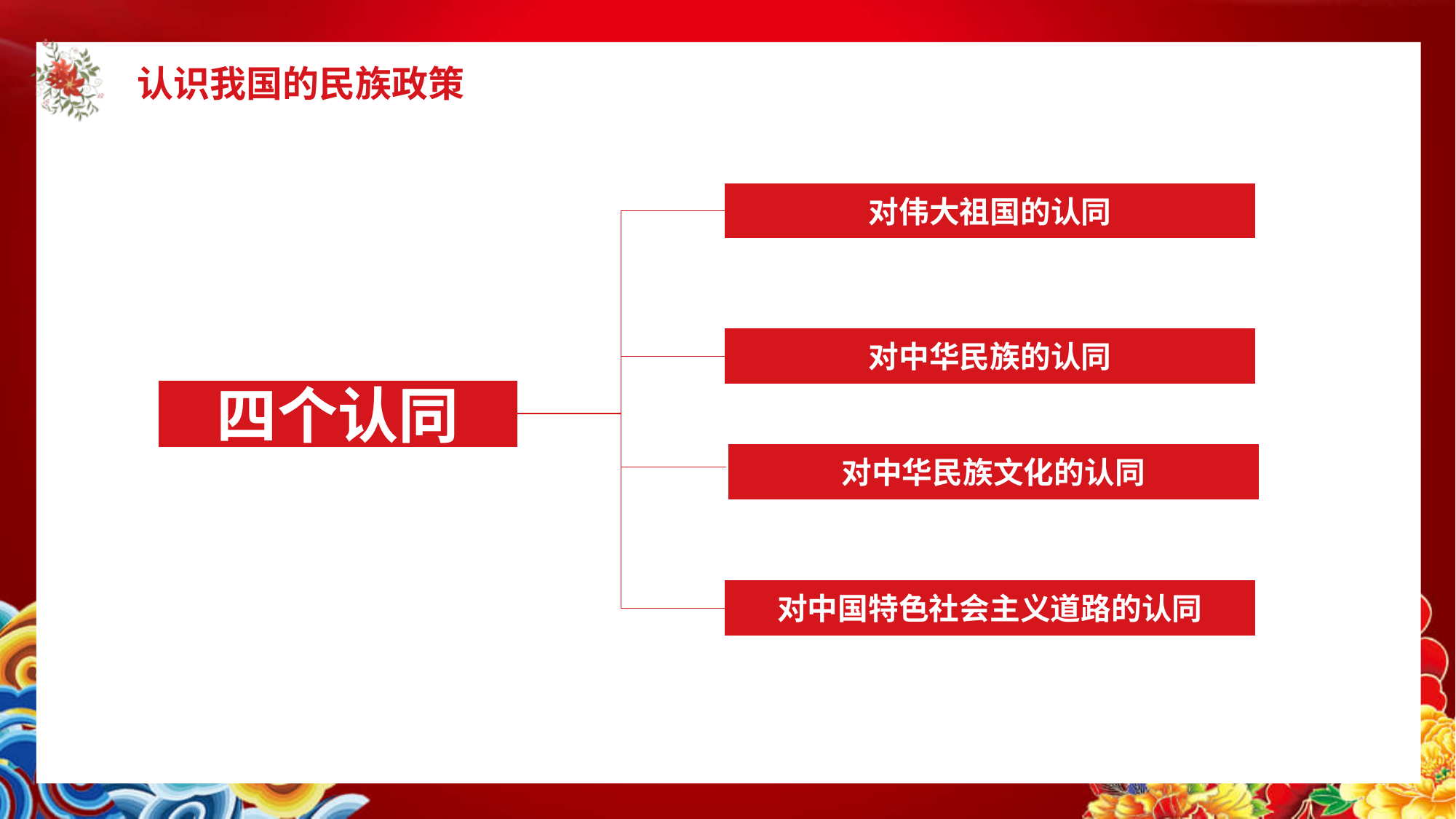

认识我国的民族政策
对伟大祖国的认同
对中华民族的认同
四个认同
对中华民族文化的认同
对中国特色社会主义道路的认同